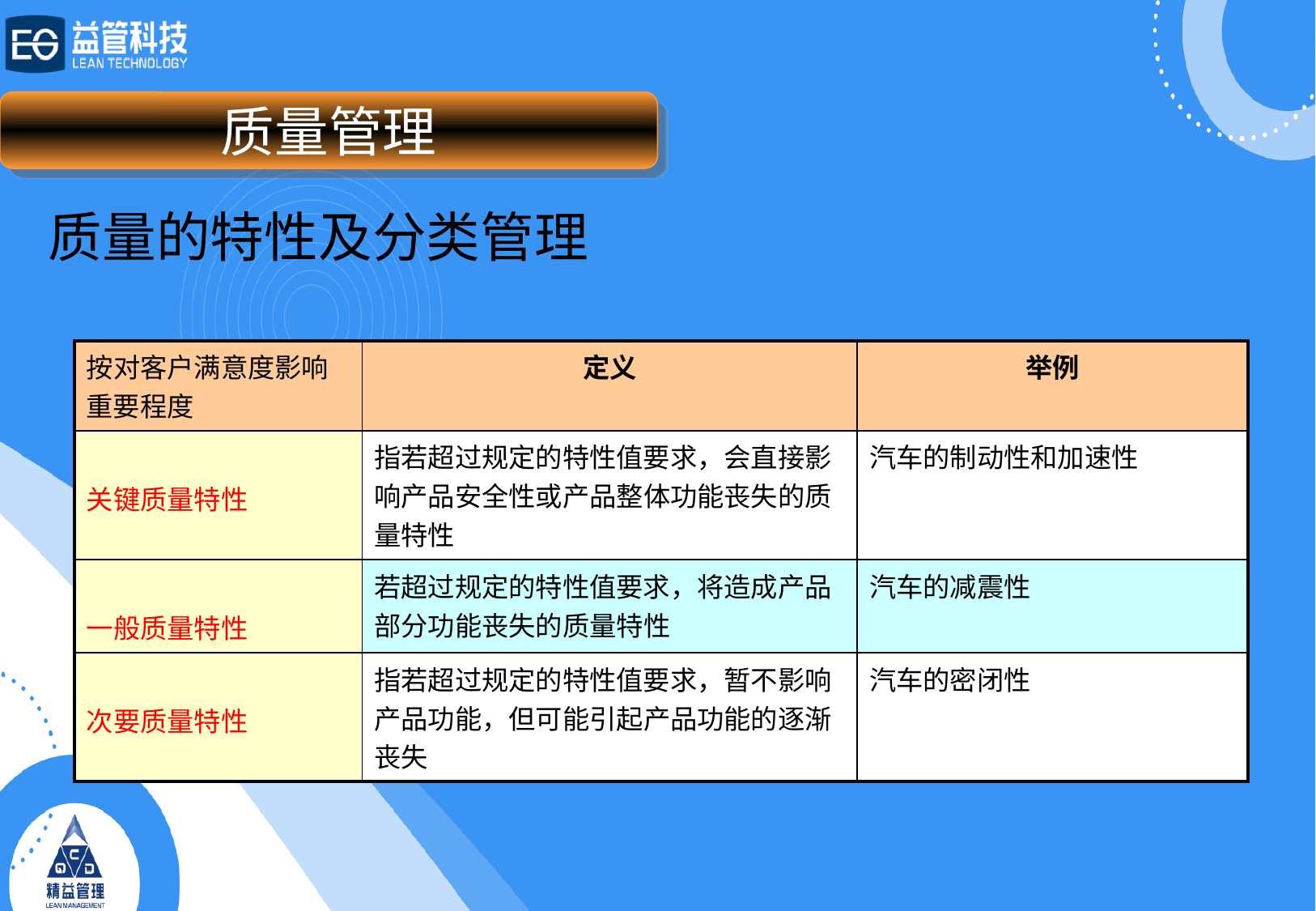

质量管理
# 质量的特性及分类管理
| 按对客户满意度影响重要程度 | 定义 | 举例 |
| --- | --- | --- |
| 关键质量特性 | 指若超过规定的特性值要求，会直接影响产品安全性或产品整体功能丧失的质量特性 | 汽车的制动性和加速性 |
| 一般质量特性 | 若超过规定的特性值要求，将造成产品部分功能丧失的质量特性 | 汽车的减震性 |
| 次要质量特性 | 指若超过规定的特性值要求，暂不影响产品功能，但可能引起产品功能的逐渐丧失 | 汽车的密闭性 |